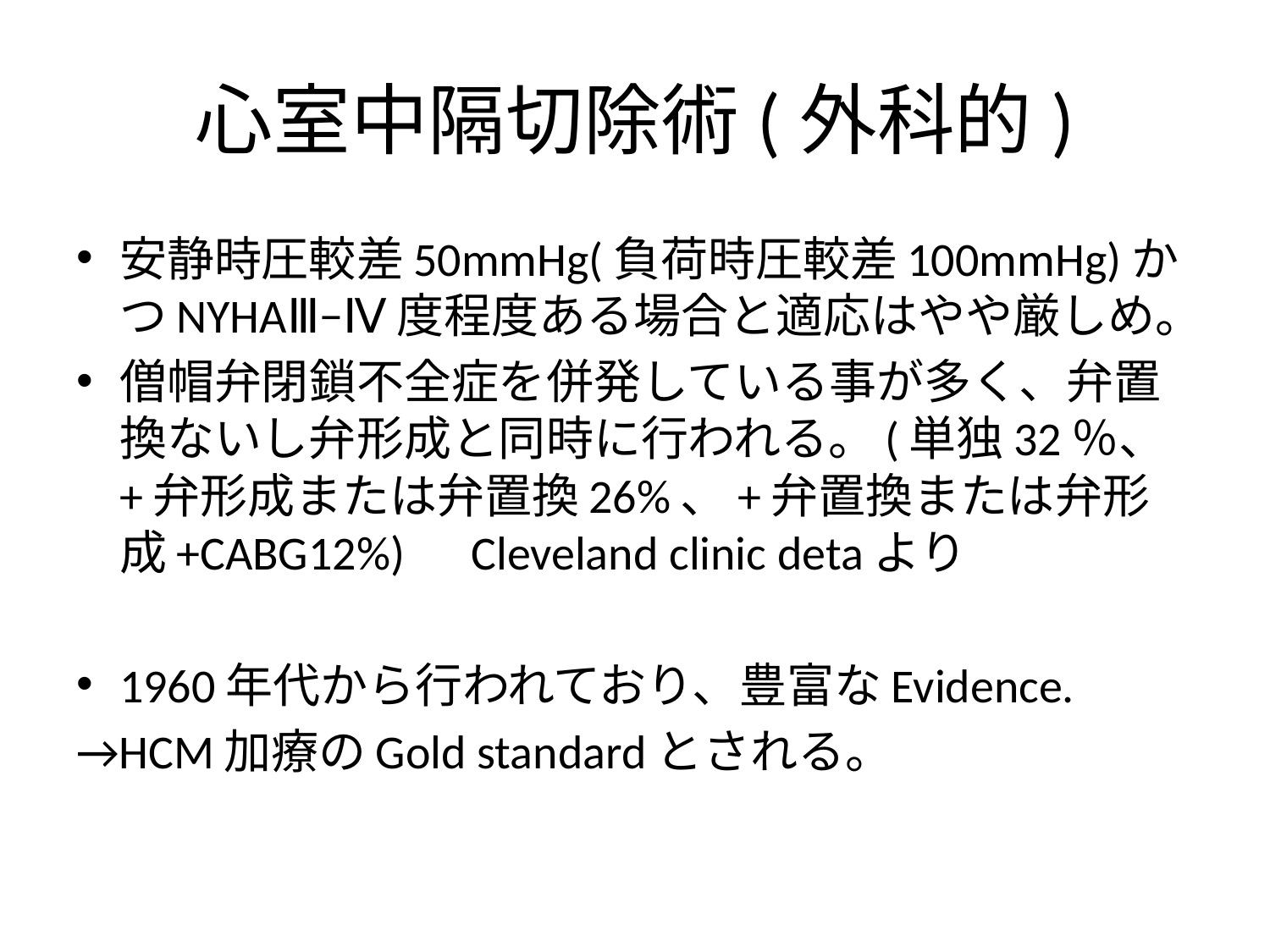

# 心室中隔切除術(外科的)
安静時圧較差50mmHg(負荷時圧較差100mmHg)かつNYHAⅢ−Ⅳ度程度ある場合と適応はやや厳しめ。
僧帽弁閉鎖不全症を併発している事が多く、弁置換ないし弁形成と同時に行われる。(単独32％、+弁形成または弁置換26%、+弁置換または弁形成+CABG12%)　Cleveland clinic detaより

1960年代から行われており、豊富なEvidence.
→HCM加療のGold standardとされる。